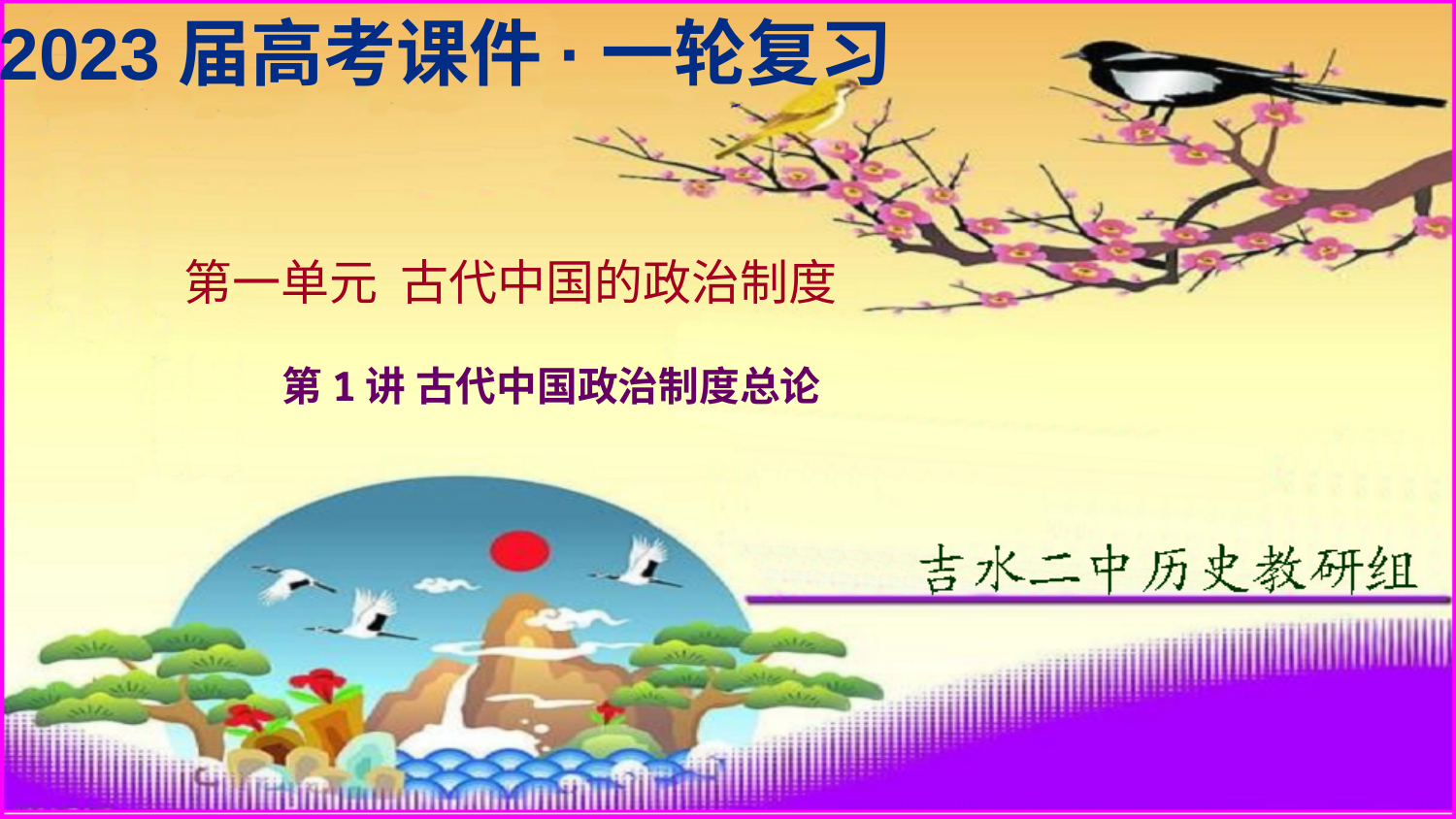

2023届高考课件·一轮复习
第一单元  古代中国的政治制度
第1讲 古代中国政治制度总论